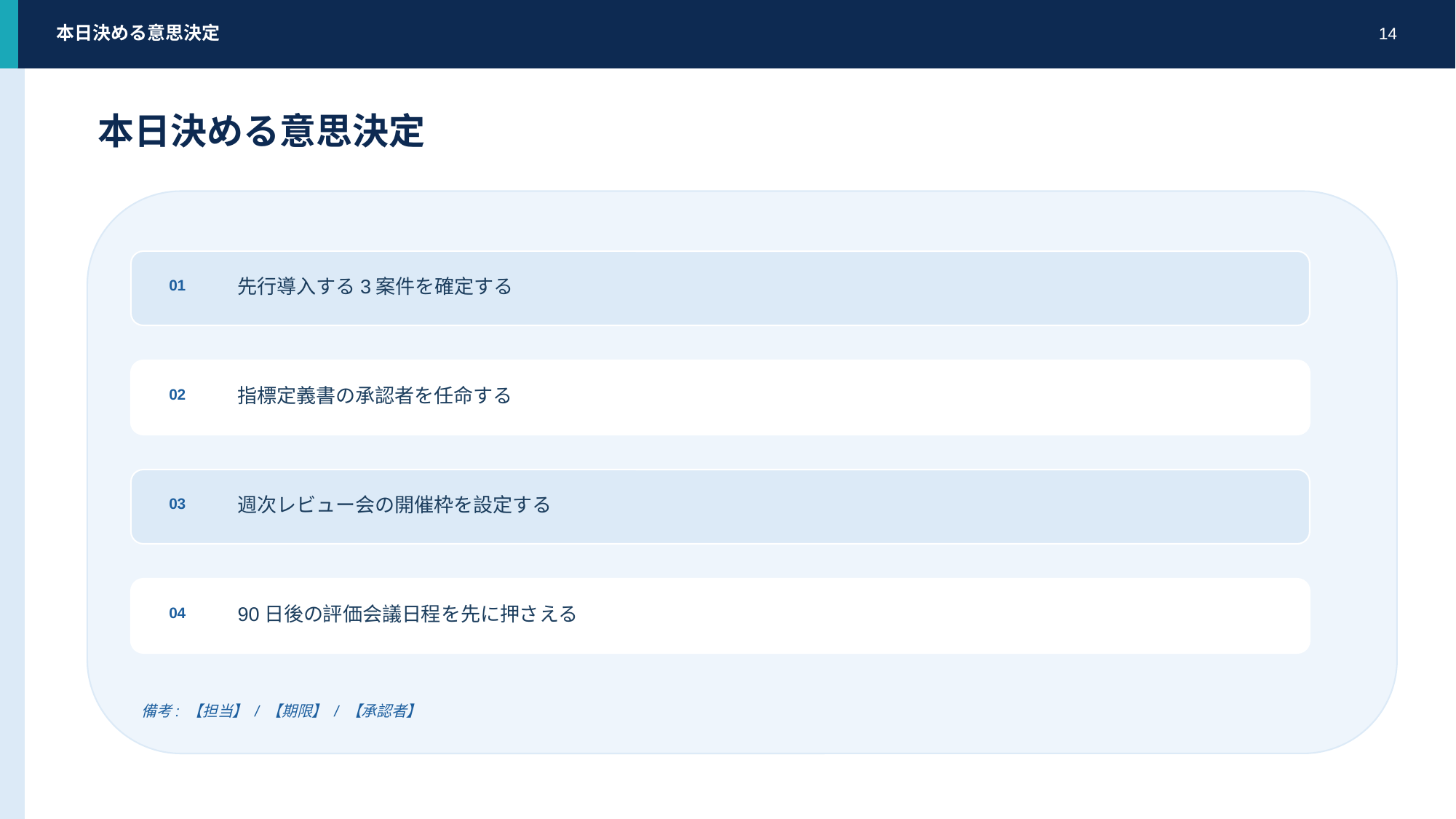

本日決める意思決定
14

本日決める意思決定

先行導入する3案件を確定する
01

指標定義書の承認者を任命する
02

週次レビュー会の開催枠を設定する
03

90日後の評価会議日程を先に押さえる
04
備考: 【担当】 / 【期限】 / 【承認者】